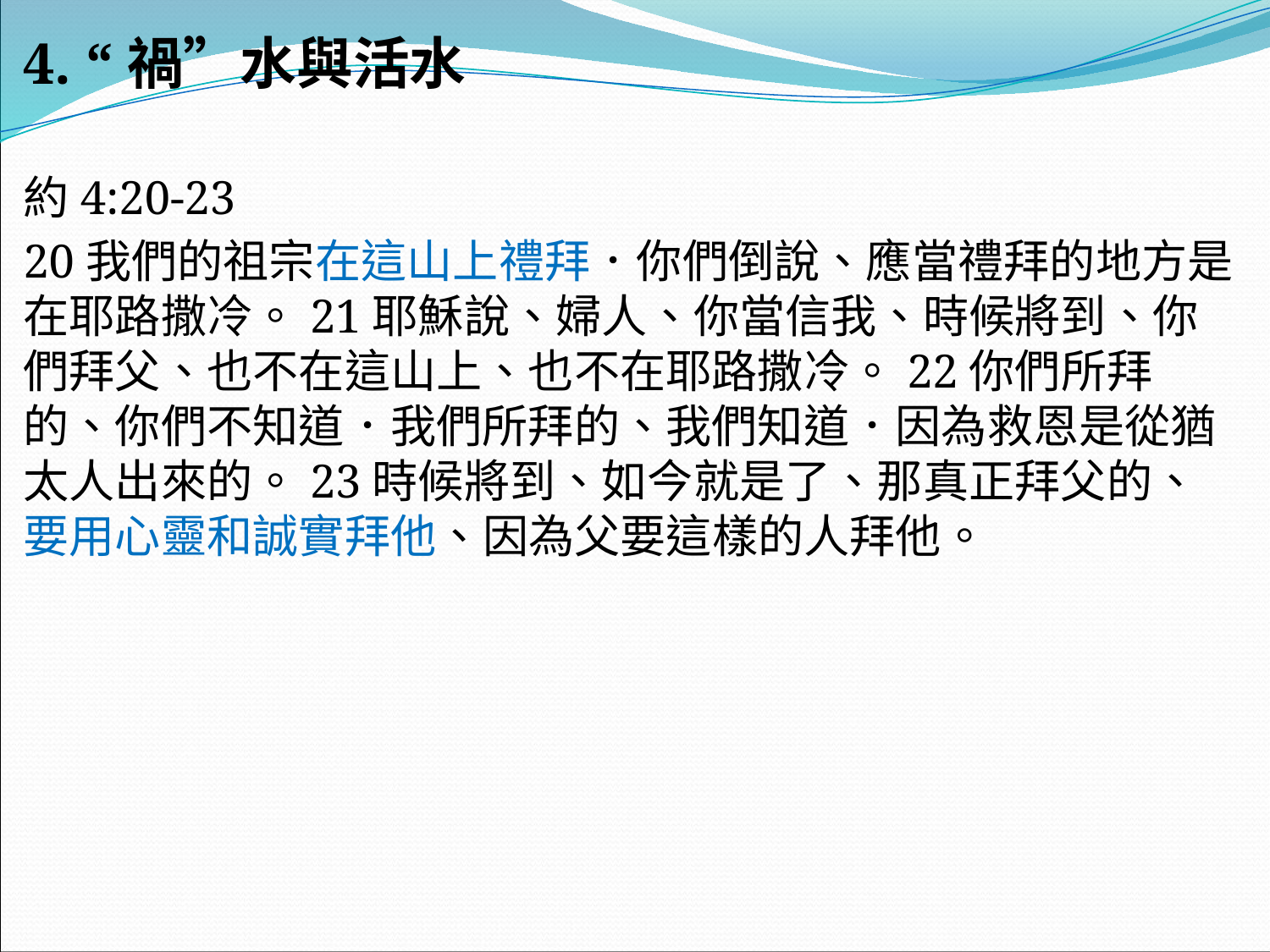

4. “禍”水與活水

約4:20-23
20我們的祖宗在這山上禮拜．你們倒說、應當禮拜的地方是在耶路撒冷。21耶穌說、婦人、你當信我、時候將到、你們拜父、也不在這山上、也不在耶路撒冷。22你們所拜的、你們不知道．我們所拜的、我們知道．因為救恩是從猶太人出來的。23時候將到、如今就是了、那真正拜父的、要用心靈和誠實拜他、因為父要這樣的人拜他。

#